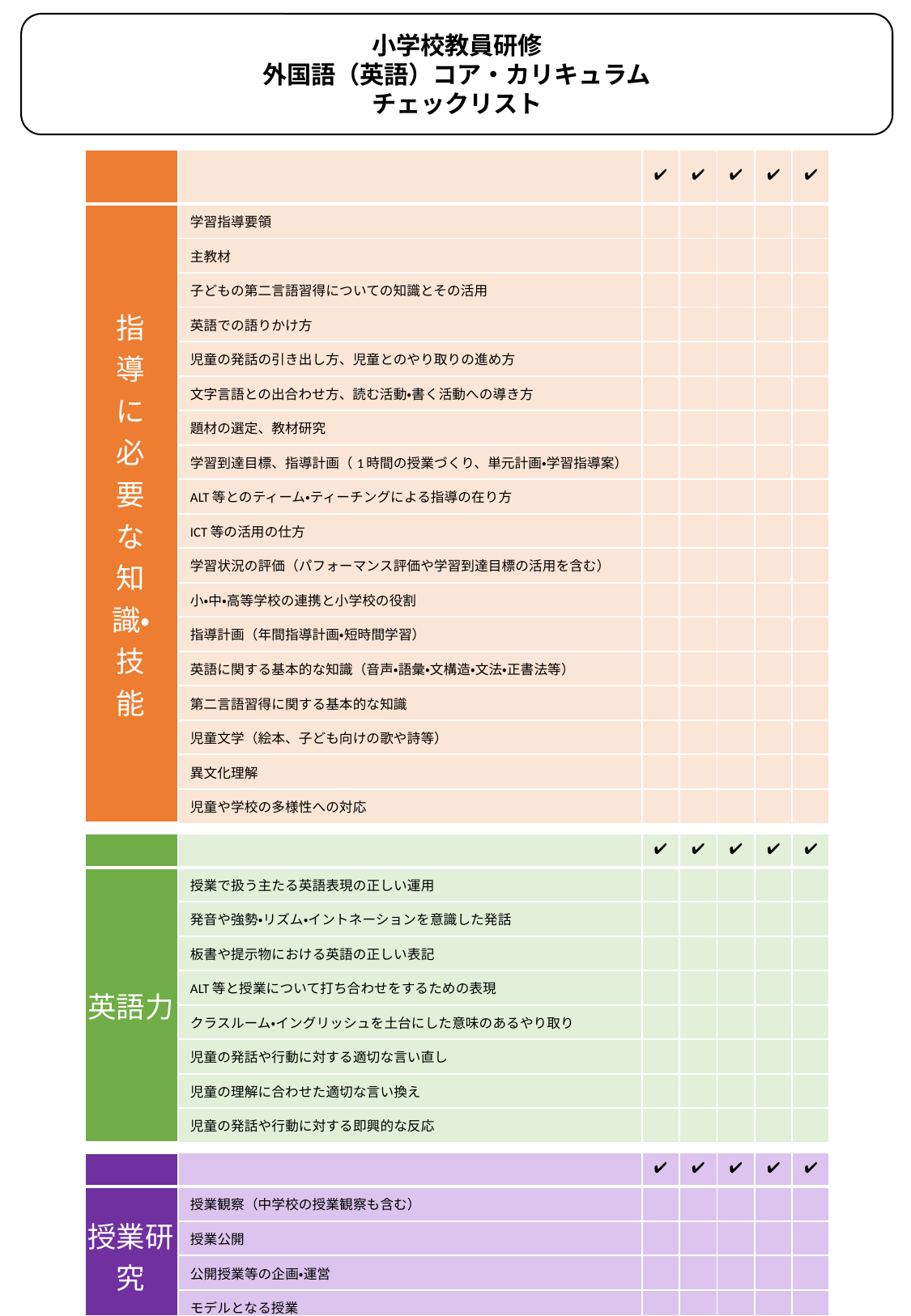

小学校教員研修
外国語（英語）コア・カリキュラム
チェックリスト
|  |  | ✔ | ✔ | ✔ | ✔ | ✔ |
| --- | --- | --- | --- | --- | --- | --- |
| 指導に必要な知識・技能 | 学習指導要領 |  |  |  |  |  |
|  | 主教材 |  |  |  |  |  |
|  | 子どもの第二言語習得についての知識とその活用 |  |  |  |  |  |
|  | 英語での語りかけ方 |  |  |  |  |  |
|  | 児童の発話の引き出し方、児童とのやり取りの進め方 |  |  |  |  |  |
|  | 文字言語との出合わせ方、読む活動・書く活動への導き方 |  |  |  |  |  |
|  | 題材の選定、教材研究 |  |  |  |  |  |
|  | 学習到達目標、指導計画（1時間の授業づくり、単元計画・学習指導案） |  |  |  |  |  |
|  | ALT等とのティーム・ティーチングによる指導の在り方 |  |  |  |  |  |
|  | ICT等の活用の仕方 |  |  |  |  |  |
|  | 学習状況の評価（パフォーマンス評価や学習到達目標の活用を含む） |  |  |  |  |  |
|  | 小・中・高等学校の連携と小学校の役割 |  |  |  |  |  |
|  | 指導計画（年間指導計画・短時間学習） |  |  |  |  |  |
|  | 英語に関する基本的な知識（音声・語彙・文構造・文法・正書法等） |  |  |  |  |  |
|  | 第二言語習得に関する基本的な知識 |  |  |  |  |  |
|  | 児童文学（絵本、子ども向けの歌や詩等） |  |  |  |  |  |
|  | 異文化理解 |  |  |  |  |  |
|  | 児童や学校の多様性への対応 |  |  |  |  |  |
|  |  |  |  |  |  |  |
|  |  | ✔ | ✔ | ✔ | ✔ | ✔ |
| 英語力 | 授業で扱う主たる英語表現の正しい運用 |  |  |  |  |  |
|  | 発音や強勢・リズム・イントネーションを意識した発話 |  |  |  |  |  |
|  | 板書や提示物における英語の正しい表記 |  |  |  |  |  |
|  | ALT等と授業について打ち合わせをするための表現 |  |  |  |  |  |
|  | クラスルーム・イングリッシュを土台にした意味のあるやり取り |  |  |  |  |  |
|  | 児童の発話や行動に対する適切な言い直し |  |  |  |  |  |
|  | 児童の理解に合わせた適切な言い換え |  |  |  |  |  |
|  | 児童の発話や行動に対する即興的な反応 |  |  |  |  |  |
|  |  |  |  |  |  |  |
|  |  | ✔ | ✔ | ✔ | ✔ | ✔ |
| 授業研究 | 授業観察（中学校の授業観察も含む） |  |  |  |  |  |
|  | 授業公開 |  |  |  |  |  |
|  | 公開授業等の企画・運営 |  |  |  |  |  |
|  | モデルとなる授業 |  |  |  |  |  |